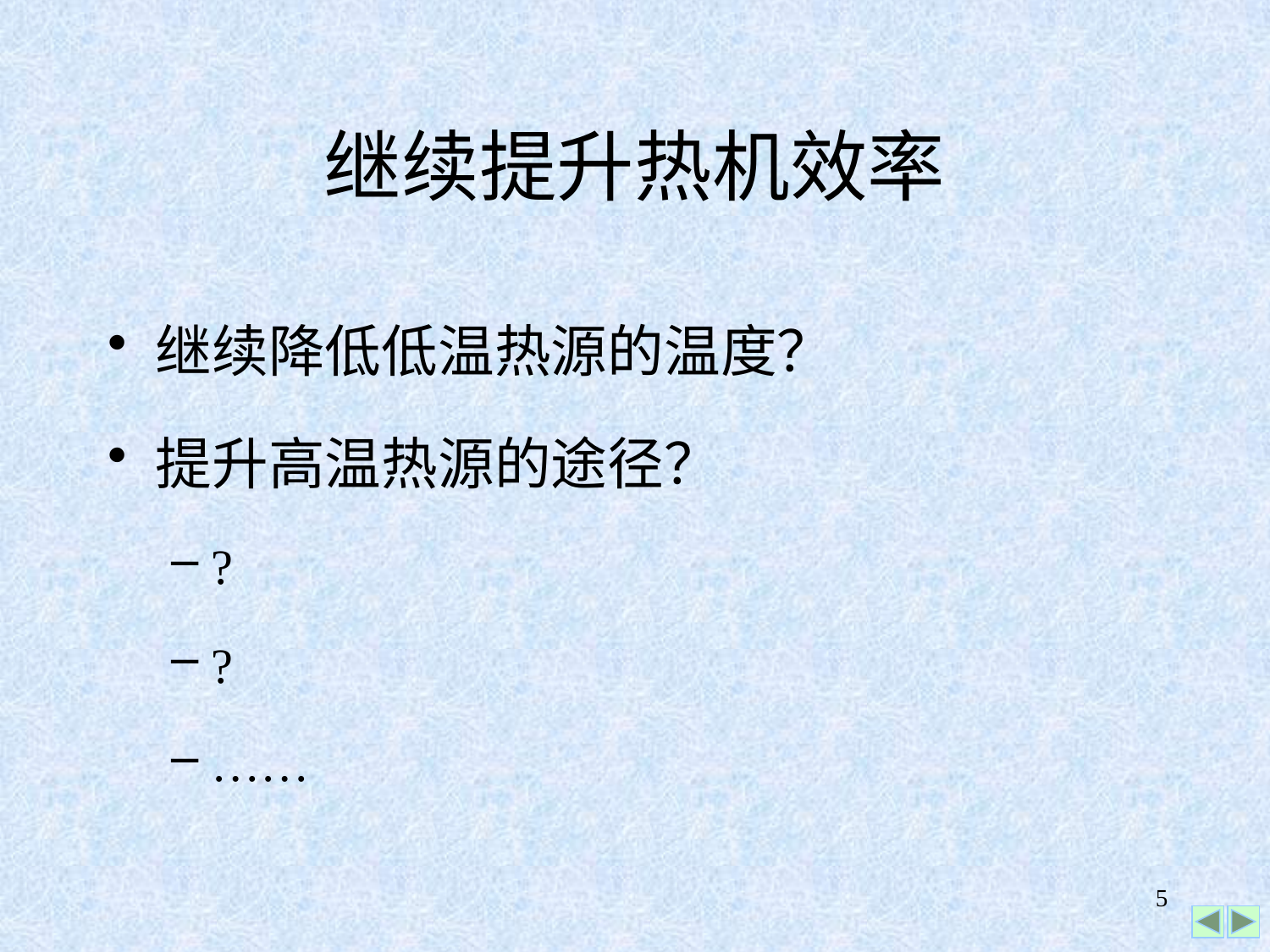

# 继续提升热机效率
继续降低低温热源的温度？
提升高温热源的途径？
?
?
……

5